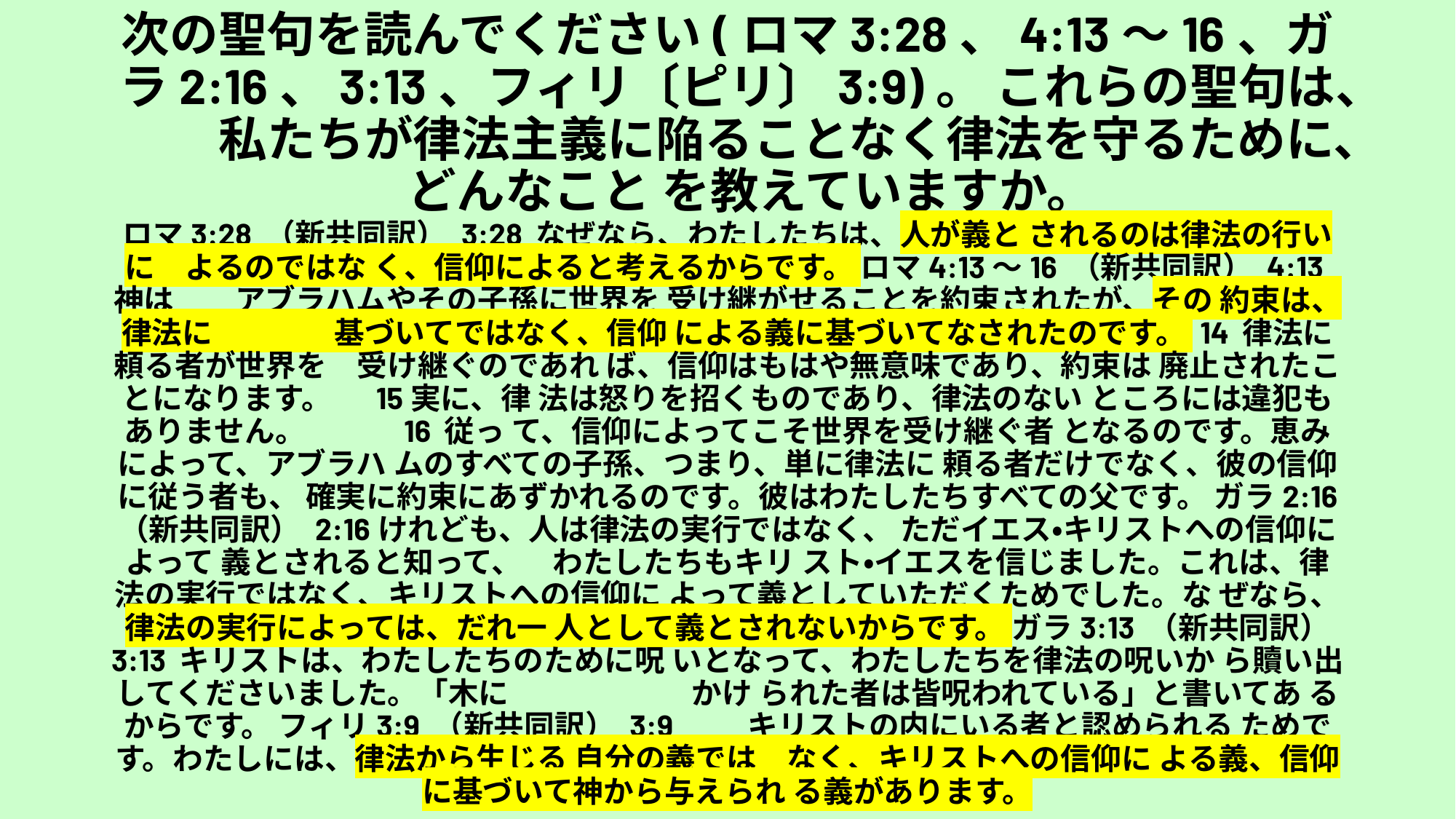

# 次の聖句を読んでください(ロマ3:28、4:13～16、ガラ2:16、3:13、フィリ〔ピリ〕3:9)。 これらの聖句は、　　私たちが律法主義に陥ることなく律法を守るために、　どんなこと を教えていますか。 ロマ3:28 （新共同訳） 3:28 なぜなら、わたしたちは、人が義と されるのは律法の行いに　よるのではな く、信仰によると考えるからです。 ロマ4:13～16 （新共同訳） 4:13神は　　アブラハムやその子孫に世界を 受け継がせることを約束されたが、その 約束は、律法に　　　　基づいてではなく、信仰 による義に基づいてなされたのです。 14 律法に頼る者が世界を　受け継ぐのであれ ば、信仰はもはや無意味であり、約束は 廃止されたことになります。 　15実に、律 法は怒りを招くものであり、律法のない ところには違犯もありません。　　　16 従っ て、信仰によってこそ世界を受け継ぐ者 となるのです。恵みによって、アブラハ ムのすべての子孫、つまり、単に律法に 頼る者だけでなく、彼の信仰に従う者も、 確実に約束にあずかれるのです。彼はわたしたちすべての父です。 ガラ2:16 （新共同訳） 2:16けれども、人は律法の実行ではなく、 ただイエス・キリストへの信仰によって 義とされると知って、　わたしたちもキリ スト・イエスを信じました。これは、律 法の実行ではなく、キリストへの信仰に よって義としていただくためでした。な ぜなら、律法の実行によっては、だれ一 人として義とされないからです。 ガラ3:13 （新共同訳） 3:13 キリストは、わたしたちのために呪 いとなって、わたしたちを律法の呪いか ら贖い出してくださいました。「木に　　　　　　かけ られた者は皆呪われている」と書いてあ るからです。 フィリ3:9 （新共同訳） 3:9 　　キリストの内にいる者と認められる ためです。わたしには、律法から生じる 自分の義では　なく、キリストへの信仰に よる義、信仰に基づいて神から与えられ る義があります。